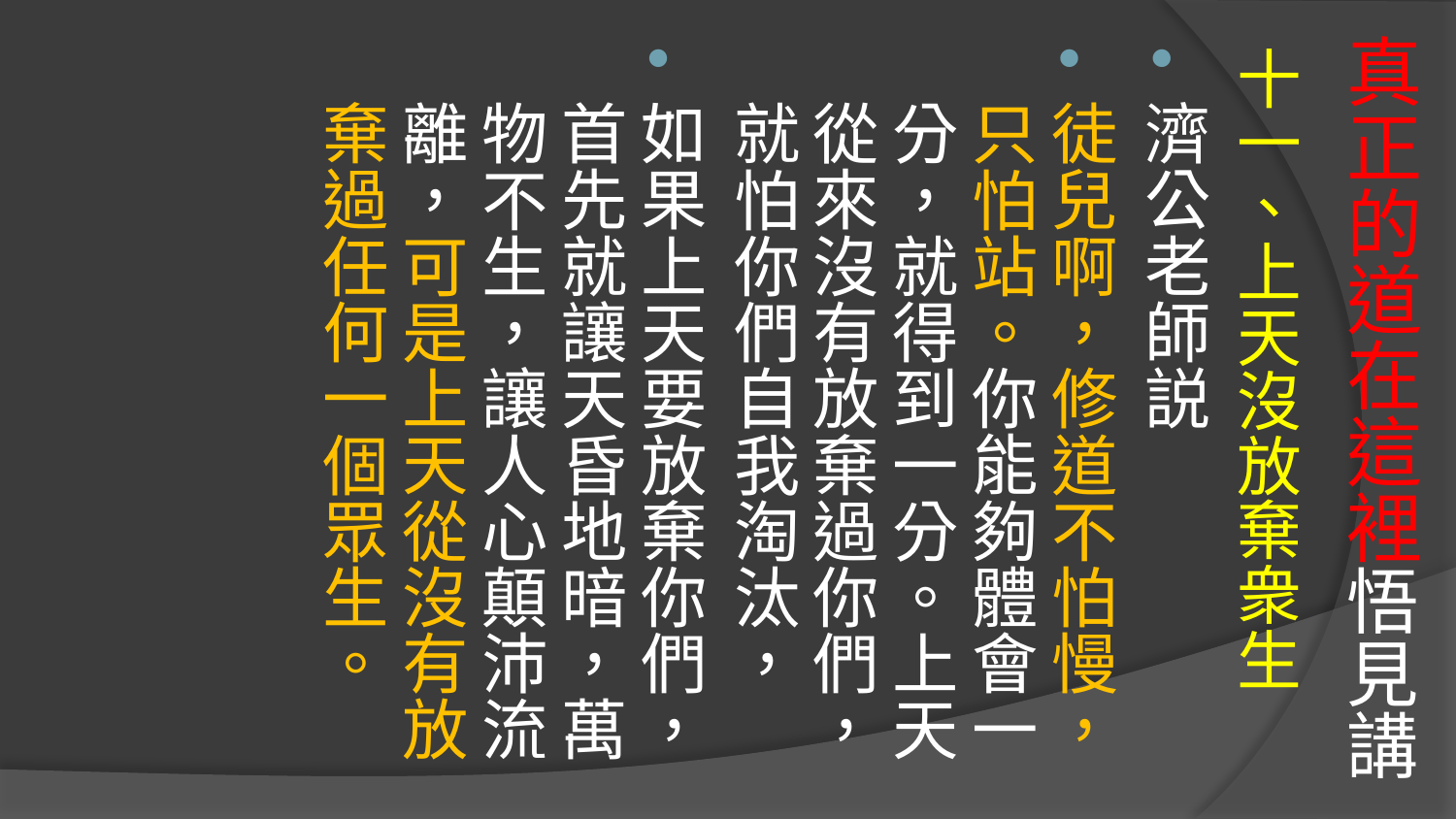

# 真正的道在這裡悟見講
十一、上天沒放棄衆生
濟公老師説
徒兒啊，修道不怕慢，只怕站。你能夠體會一分，就得到一分。上天從來沒有放棄過你們，就怕你們自我淘汰，
如果上天要放棄你們，首先就讓天昏地暗，萬物不生，讓人心顛沛流離，可是上天從沒有放棄過任何一個眾生。